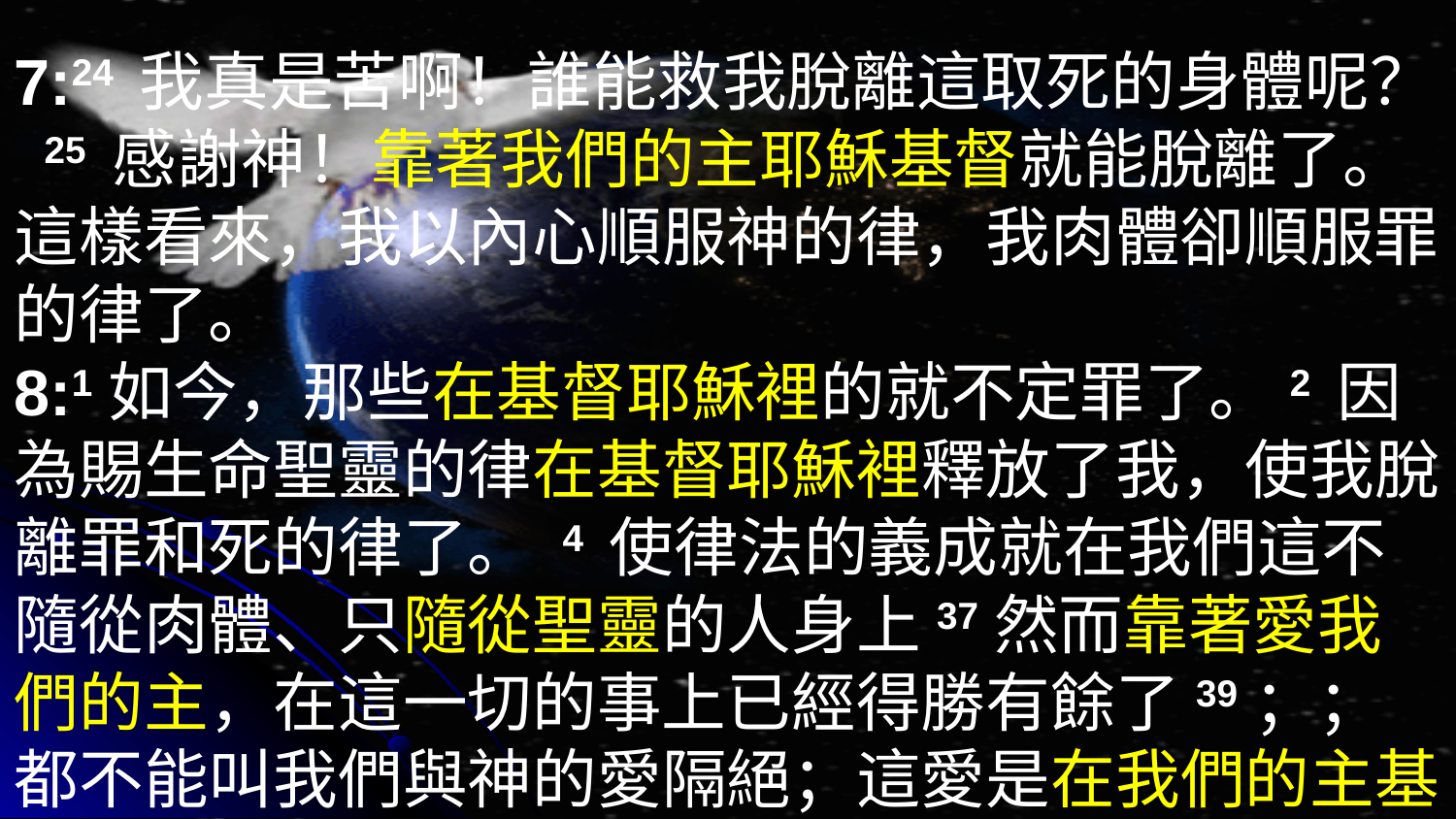

7:24 我真是苦啊！誰能救我脫離這取死的身體呢？ 25 感謝神！靠著我們的主耶穌基督就能脫離了。這樣看來，我以內心順服神的律，我肉體卻順服罪的律了。
8:1如今，那些在基督耶穌裡的就不定罪了。2 因為賜生命聖靈的律在基督耶穌裡釋放了我，使我脫離罪和死的律了。 4 使律法的義成就在我們這不隨從肉體、只隨從聖靈的人身上37然而靠著愛我們的主，在這一切的事上已經得勝有餘了39；；都不能叫我們與神的愛隔絕；這愛是在我們的主基督耶穌裡的